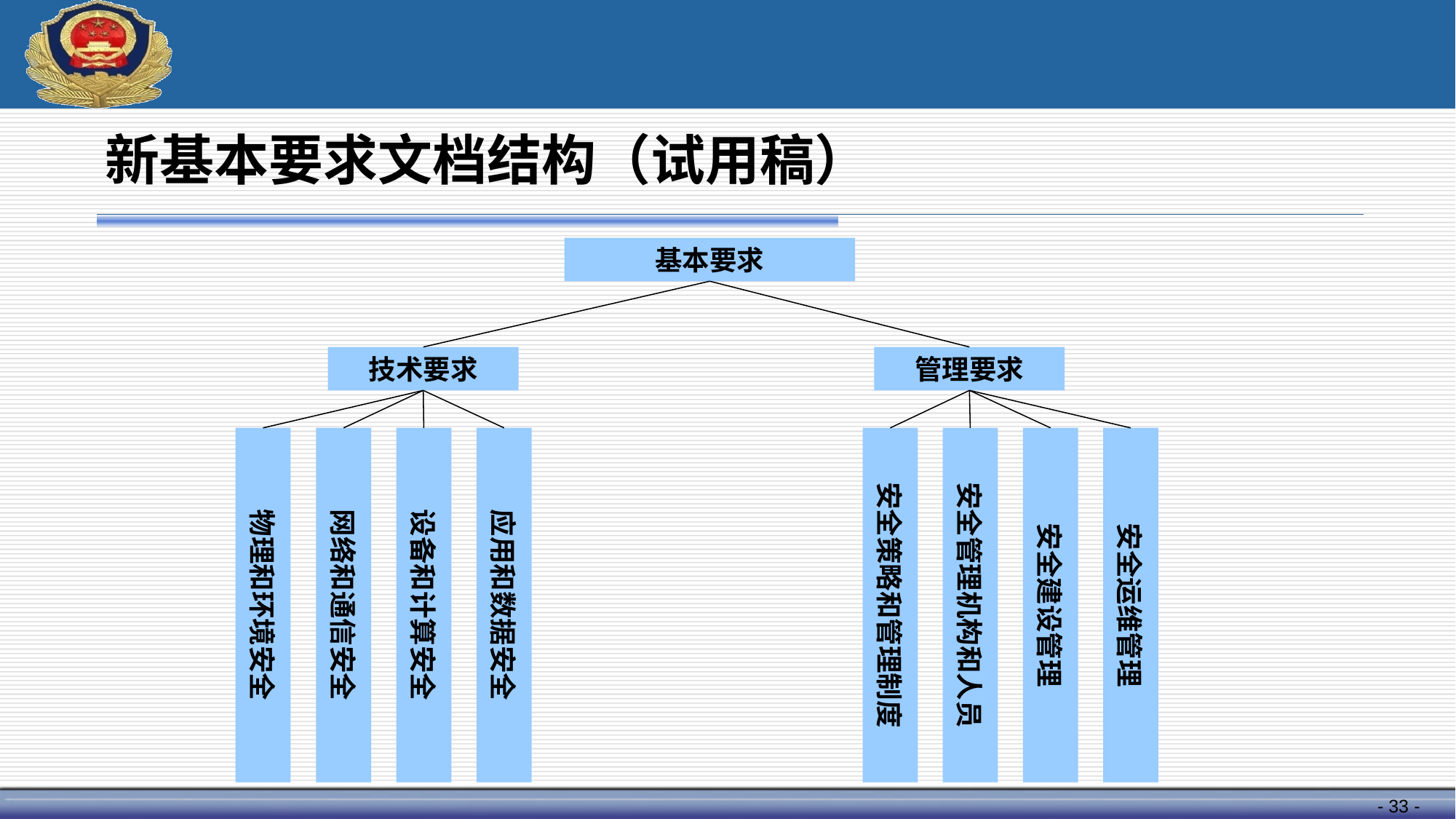

新基本要求文档结构（试用稿）
基本要求
技术要求
管理要求
物理和环境安全
网络和通信安全
设备和计算安全
应用和数据安全
安全策略和管理制度
安全管理机构和人员
安全建设管理
安全运维管理
- 33 -